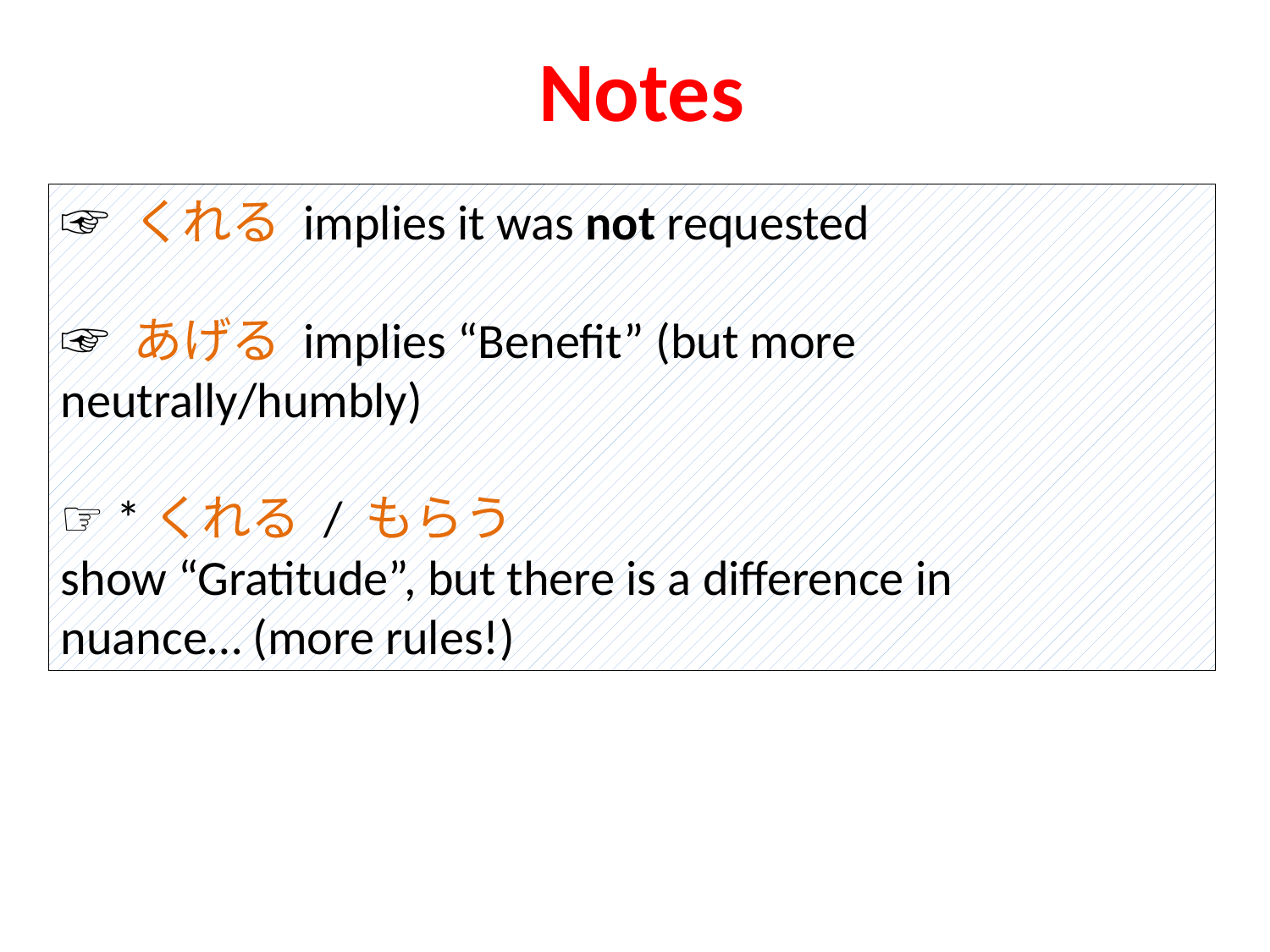

Notes
☞ くれる implies it was not requested

☞ あげる implies “Benefit” (but more neutrally/humbly)

☞ *くれる / もらう
show “Gratitude”, but there is a difference in nuance… (more rules!)